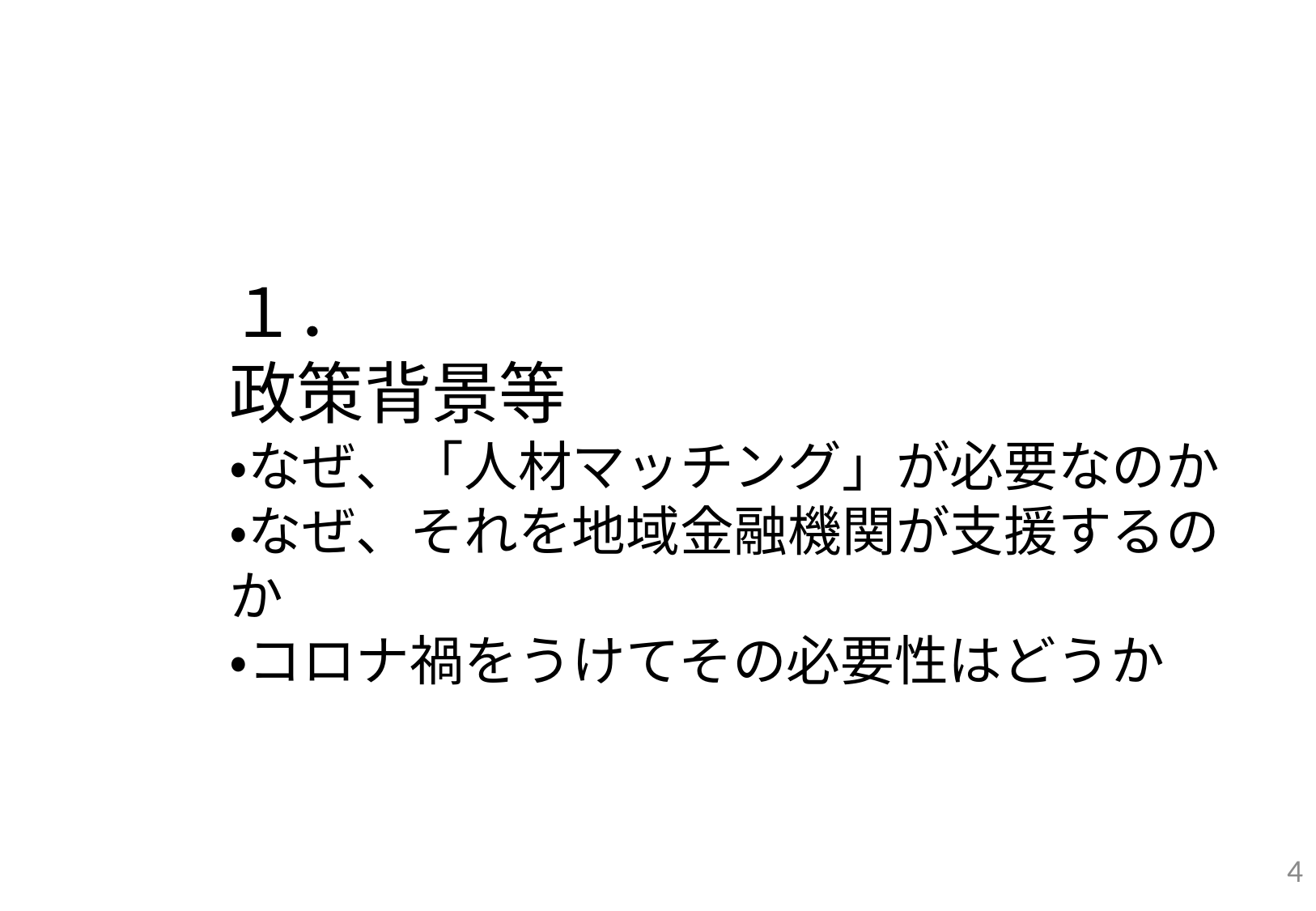

１．
政策背景等
・なぜ、「人材マッチング」が必要なのか
・なぜ、それを地域金融機関が支援するのか
・コロナ禍をうけてその必要性はどうか

4